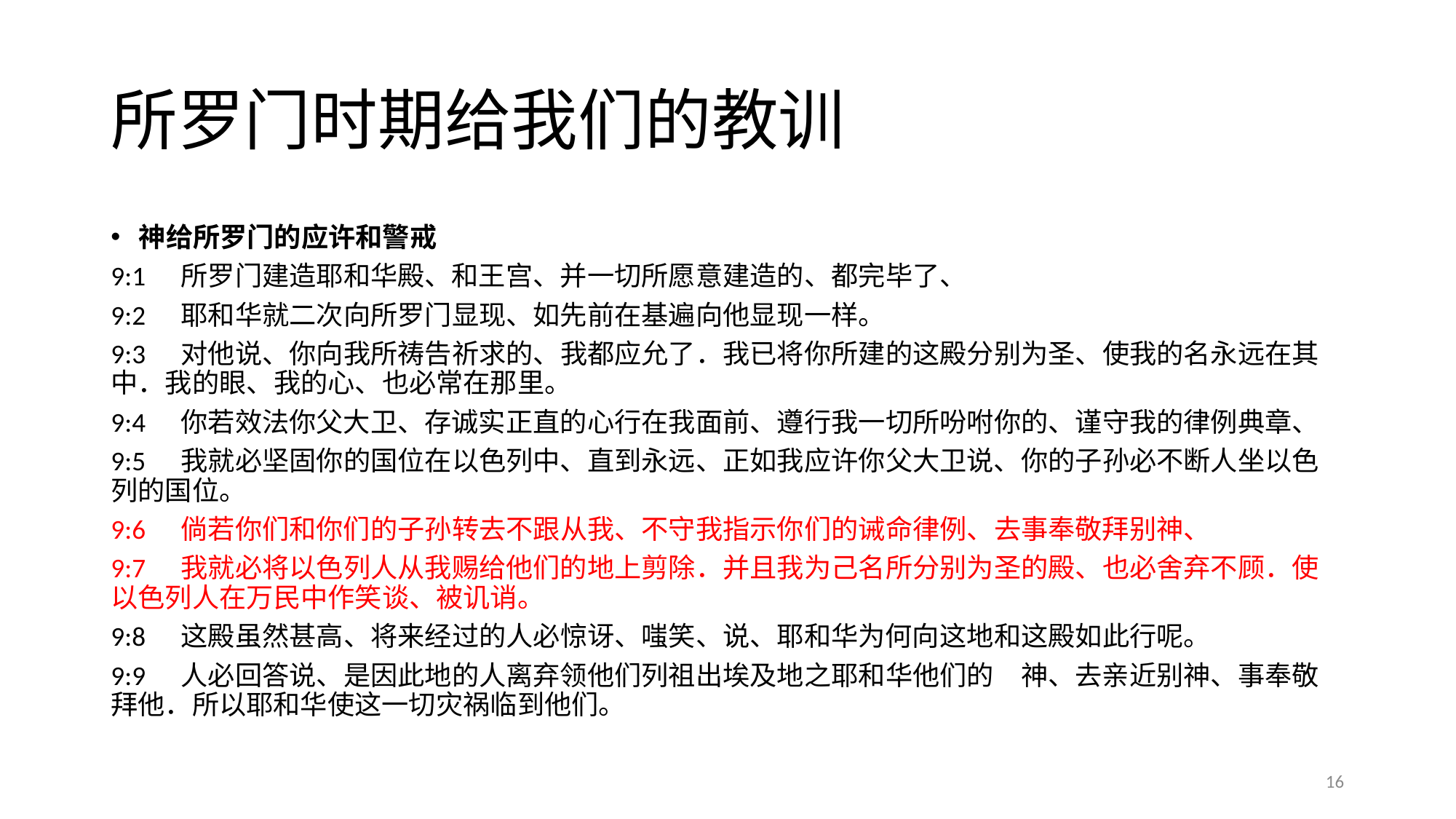

# 所罗门时期给我们的教训
神给所罗门的应许和警戒
9:1	所罗门建造耶和华殿、和王宫、并一切所愿意建造的、都完毕了、
9:2	耶和华就二次向所罗门显现、如先前在基遍向他显现一样。
9:3	对他说、你向我所祷告祈求的、我都应允了．我已将你所建的这殿分别为圣、使我的名永远在其中．我的眼、我的心、也必常在那里。
9:4	你若效法你父大卫、存诚实正直的心行在我面前、遵行我一切所吩咐你的、谨守我的律例典章、
9:5	我就必坚固你的国位在以色列中、直到永远、正如我应许你父大卫说、你的子孙必不断人坐以色列的国位。
9:6	倘若你们和你们的子孙转去不跟从我、不守我指示你们的诫命律例、去事奉敬拜别神、
9:7	我就必将以色列人从我赐给他们的地上剪除．并且我为己名所分别为圣的殿、也必舍弃不顾．使以色列人在万民中作笑谈、被讥诮。
9:8	这殿虽然甚高、将来经过的人必惊讶、嗤笑、说、耶和华为何向这地和这殿如此行呢。
9:9	人必回答说、是因此地的人离弃领他们列祖出埃及地之耶和华他们的　神、去亲近别神、事奉敬拜他．所以耶和华使这一切灾祸临到他们。

16